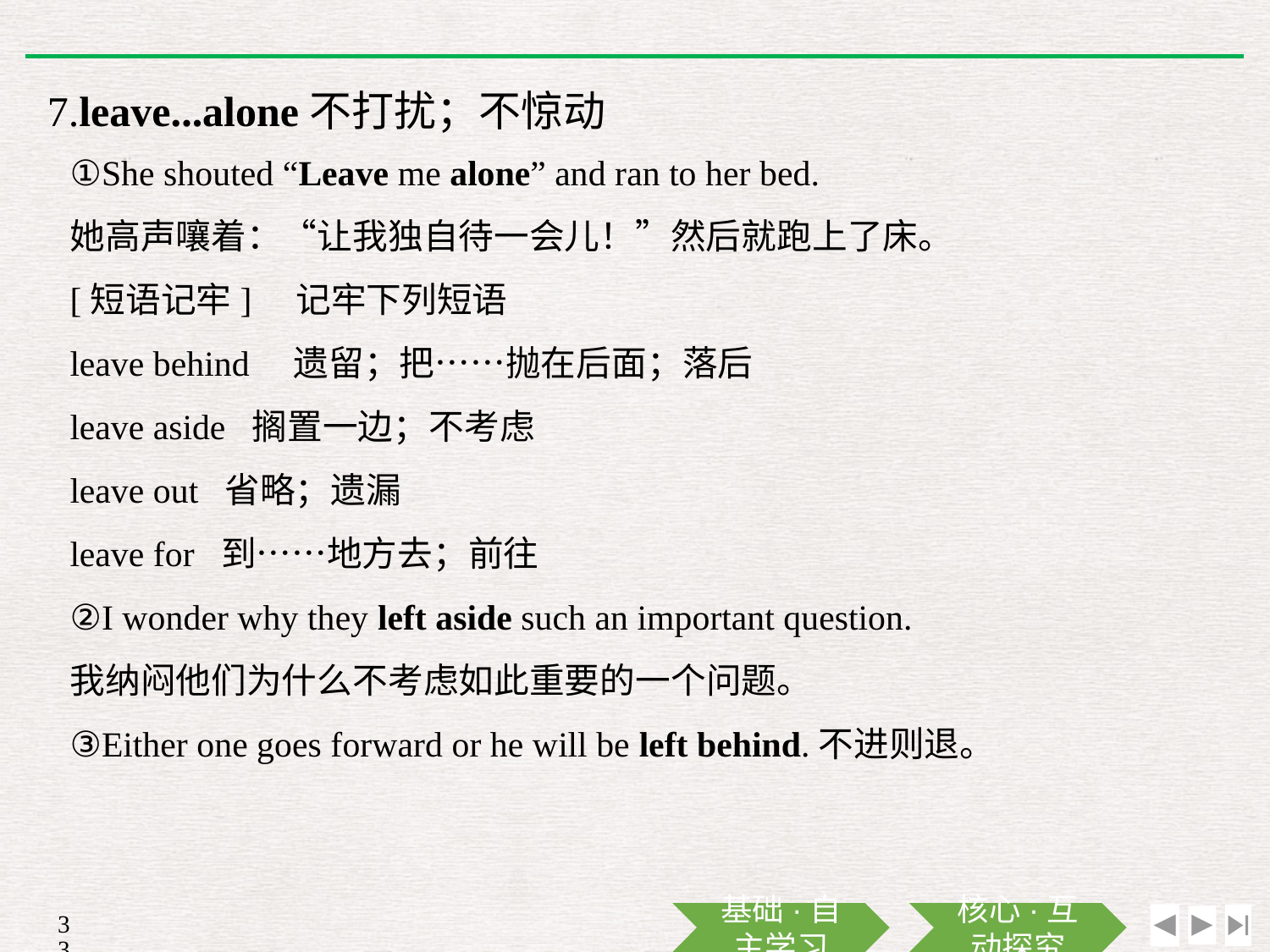

7.leave...alone不打扰；不惊动
①She shouted “Leave me alone” and ran to her bed.
她高声嚷着：“让我独自待一会儿！”然后就跑上了床。
[短语记牢]　记牢下列短语
leave behind　遗留；把……抛在后面；落后
leave aside  搁置一边；不考虑
leave out  省略；遗漏
leave for  到……地方去；前往
②I wonder why they left aside such an important question.
我纳闷他们为什么不考虑如此重要的一个问题。
③Either one goes forward or he will be left behind.不进则退。